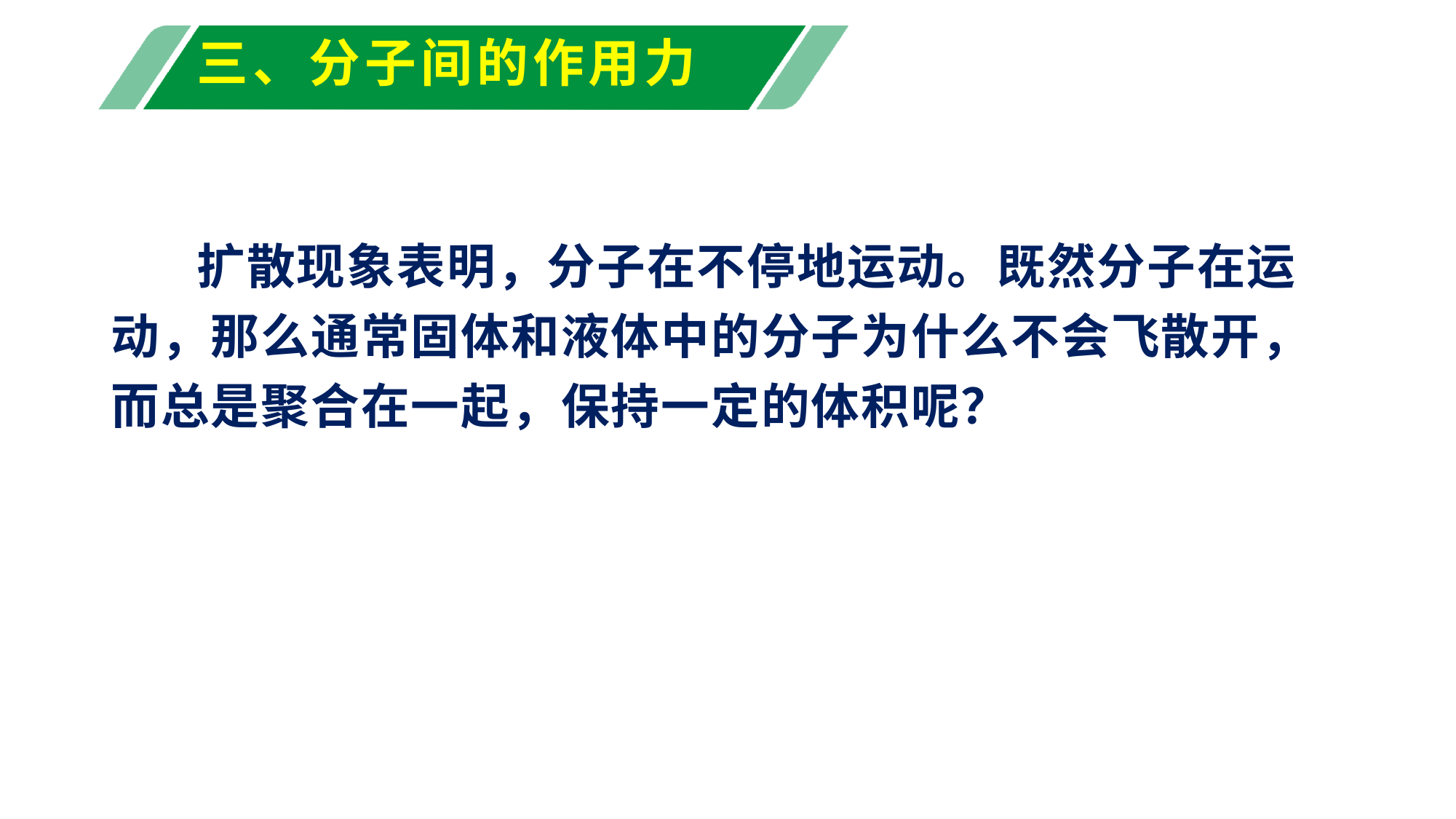

# 三、分子间的作用力

扩散现象表明，分子在不停地运动。既然分子在运动，那么通常固体和液体中的分子为什么不会飞散开，而总是聚合在一起，保持一定的体积呢？